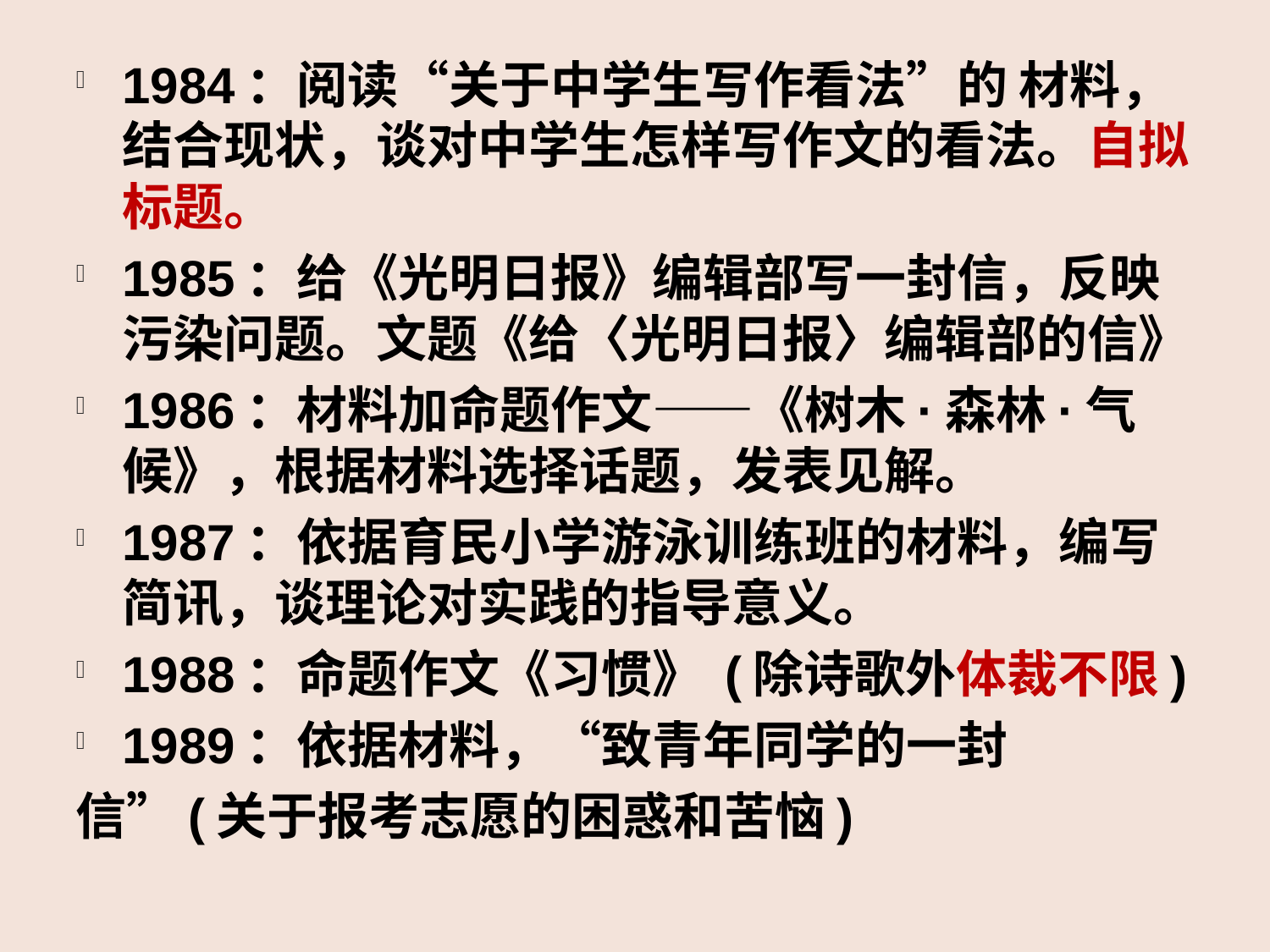

1984：阅读“关于中学生写作看法”的 材料，结合现状，谈对中学生怎样写作文的看法。自拟标题。
1985：给《光明日报》编辑部写一封信，反映污染问题。文题《给〈光明日报〉编辑部的信》
1986：材料加命题作文——《树木·森林·气候》，根据材料选择话题，发表见解。
1987：依据育民小学游泳训练班的材料，编写简讯，谈理论对实践的指导意义。
1988：命题作文《习惯》 (除诗歌外体裁不限)
1989：依据材料，“致青年同学的一封
信”(关于报考志愿的困惑和苦恼)